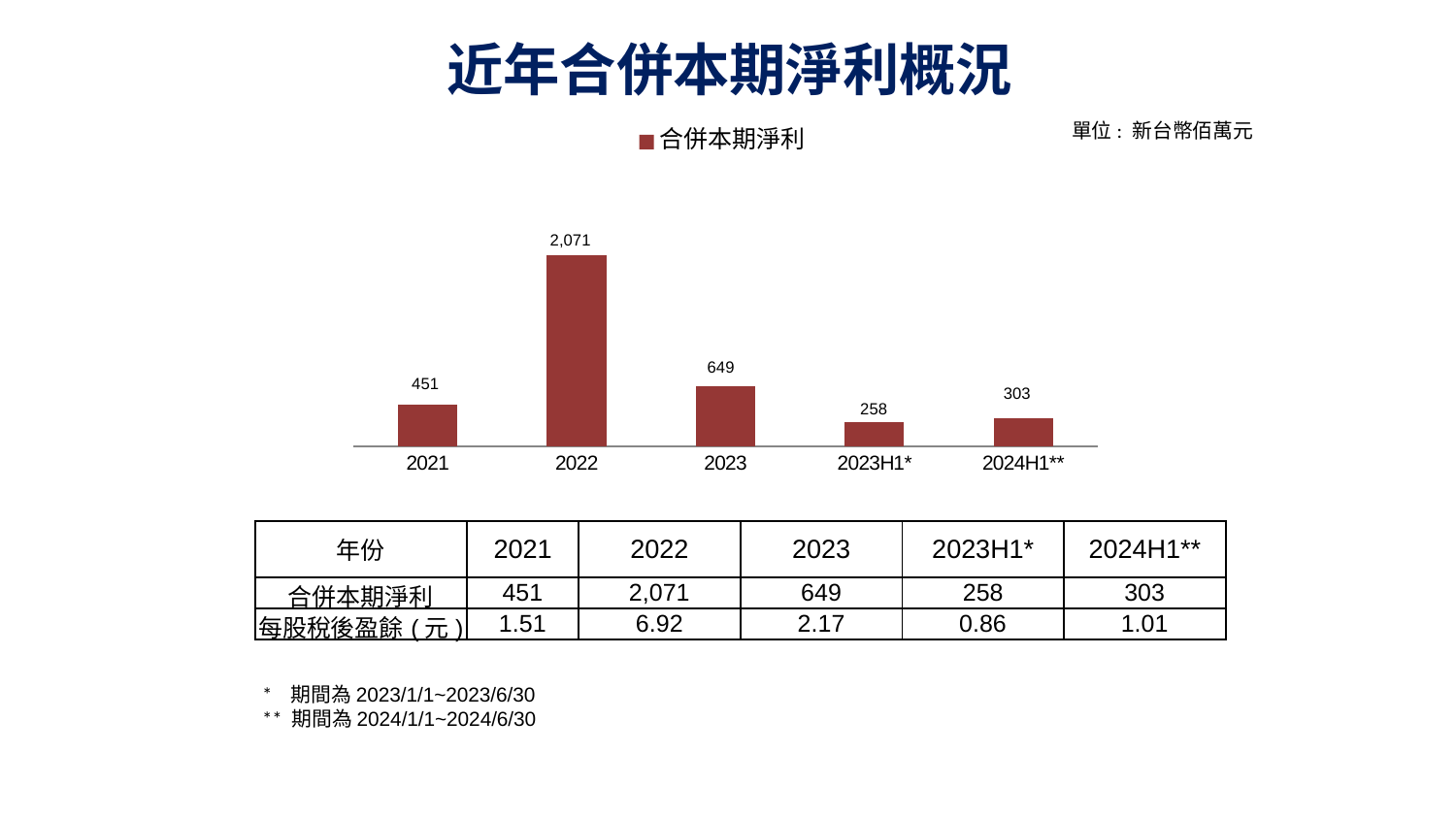

# 近年合併本期淨利概況

### Chart

| Category | 合併本期淨利 |
|---|---|
| 2021 | 451.0 |
| 2022 | 2071.0 |
| 2023 | 649.0 |
| 2023H1* | 258.0 |
| 2024H1** | 303.0 |
單位: 新台幣佰萬元

### Chart

| Category |
|---|
| 年份 | 2021 | 2022 | 2023 | 2023H1\* | 2024H1\*\* |
| --- | --- | --- | --- | --- | --- |
| 合併本期淨利 | 451 | 2,071 | 649 | 258 | 303 |
| 每股稅後盈餘(元) | 1.51 | 6.92 | 2.17 | 0.86 | 1.01 |
*   期間為2023/1/1~2023/6/30
** 期間為2024/1/1~2024/6/30